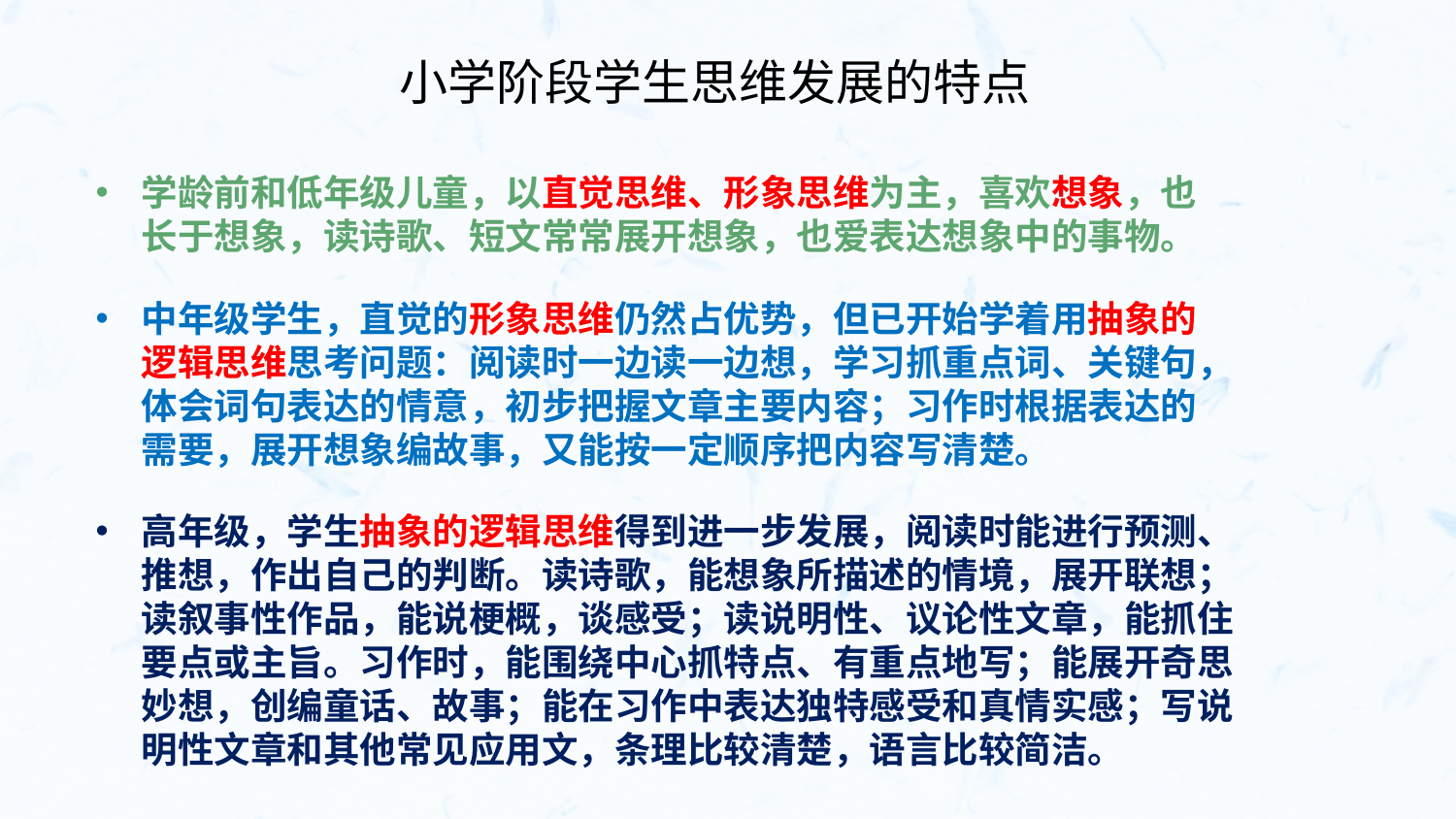

小学阶段学生思维发展的特点
学龄前和低年级儿童，以直觉思维、形象思维为主，喜欢想象，也长于想象，读诗歌、短文常常展开想象，也爱表达想象中的事物。
中年级学生，直觉的形象思维仍然占优势，但已开始学着用抽象的逻辑思维思考问题：阅读时一边读一边想，学习抓重点词、关键句，体会词句表达的情意，初步把握文章主要内容；习作时根据表达的需要，展开想象编故事，又能按一定顺序把内容写清楚。
高年级，学生抽象的逻辑思维得到进一步发展，阅读时能进行预测、推想，作出自己的判断。读诗歌，能想象所描述的情境，展开联想；读叙事性作品，能说梗概，谈感受；读说明性、议论性文章，能抓住要点或主旨。习作时，能围绕中心抓特点、有重点地写；能展开奇思妙想，创编童话、故事；能在习作中表达独特感受和真情实感；写说明性文章和其他常见应用文，条理比较清楚，语言比较简洁。